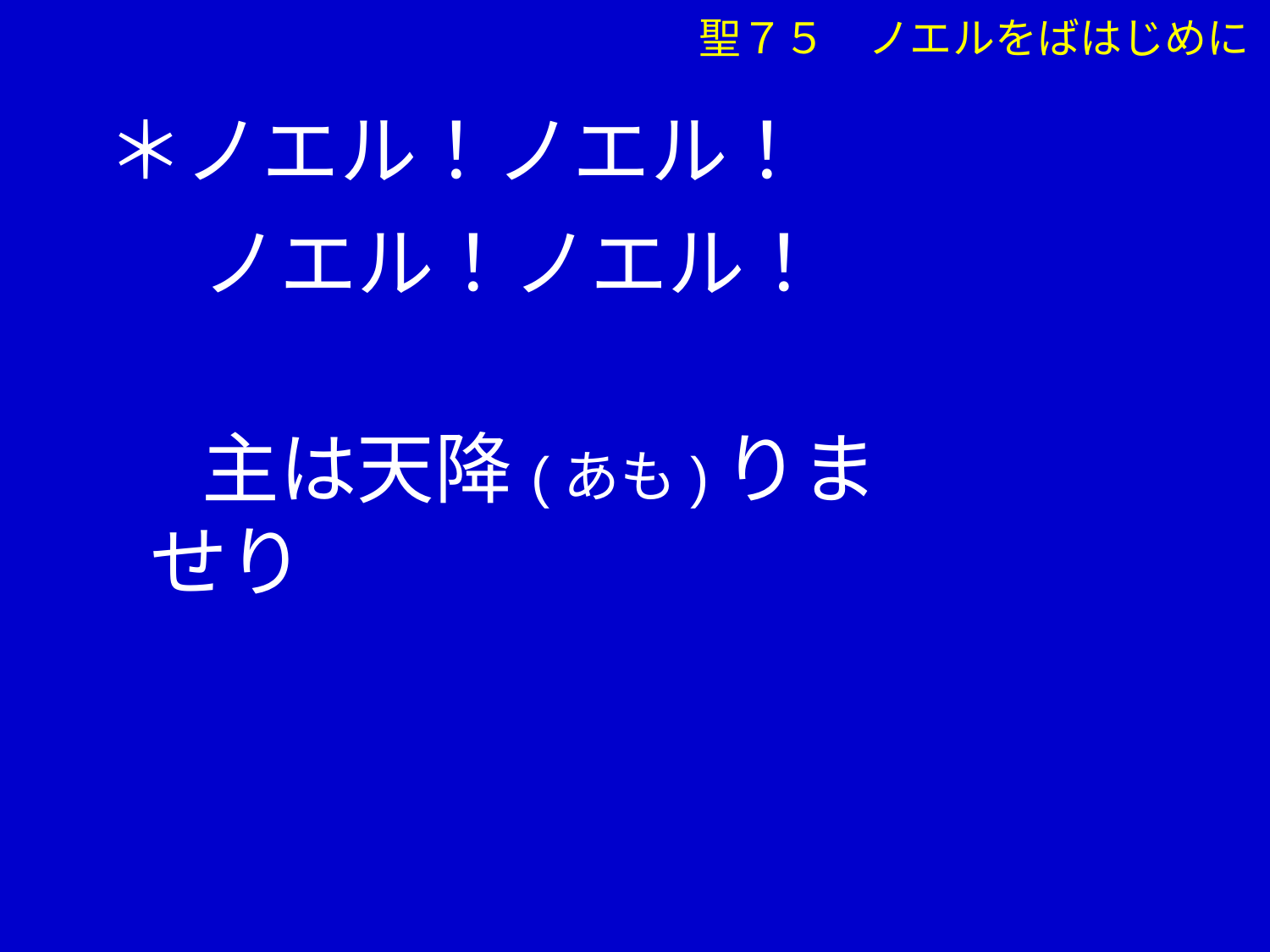

＊ノエル！ノエル！
　 ノエル！ノエル！
　 主は天降(あも)りませり

聖７５　ノエルをばはじめに